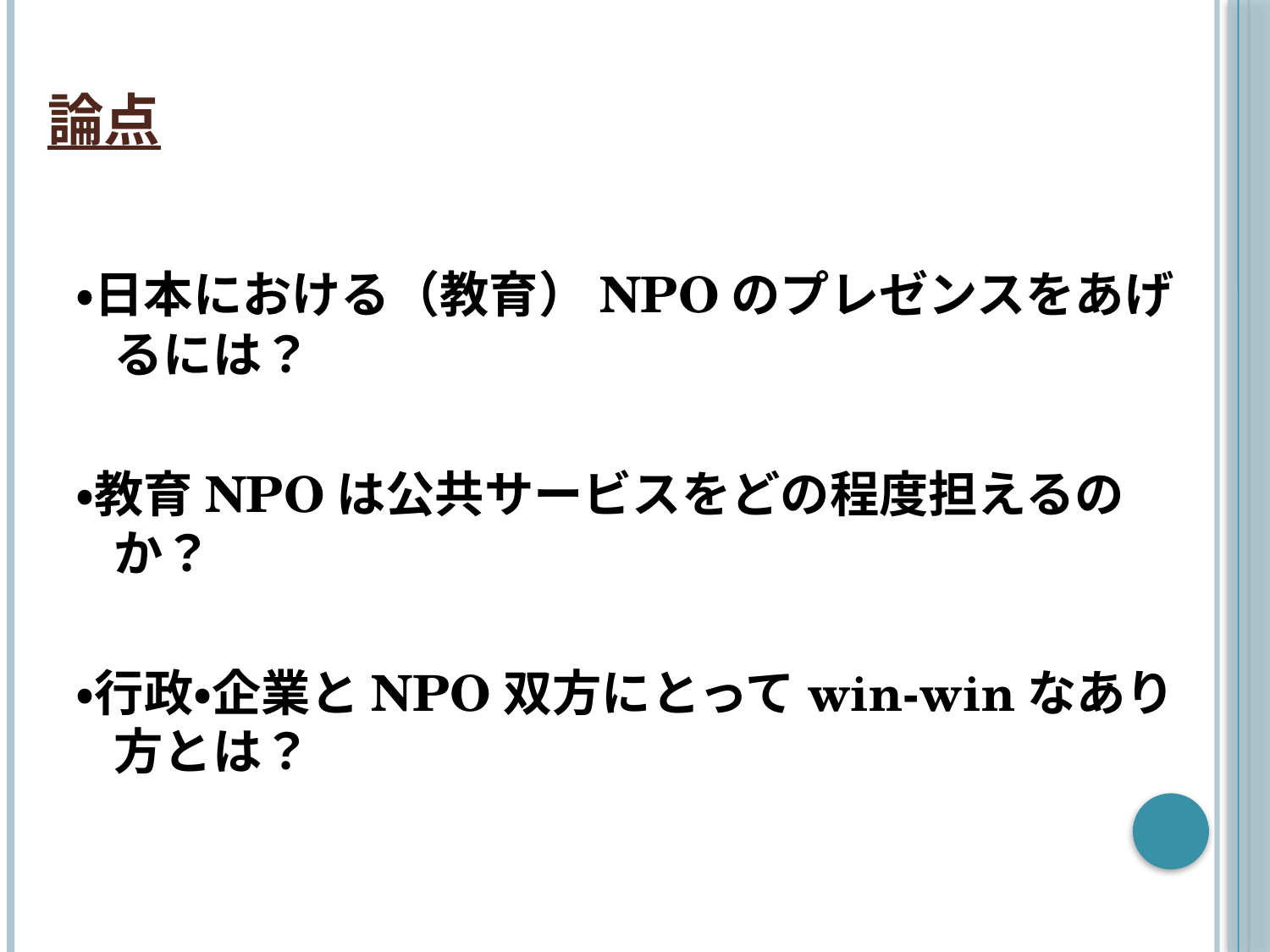

# 論点

・日本における（教育）NPOのプレゼンスをあげるには？

・教育NPOは公共サービスをどの程度担えるのか？

・行政・企業とNPO双方にとってwin-winなあり方とは？